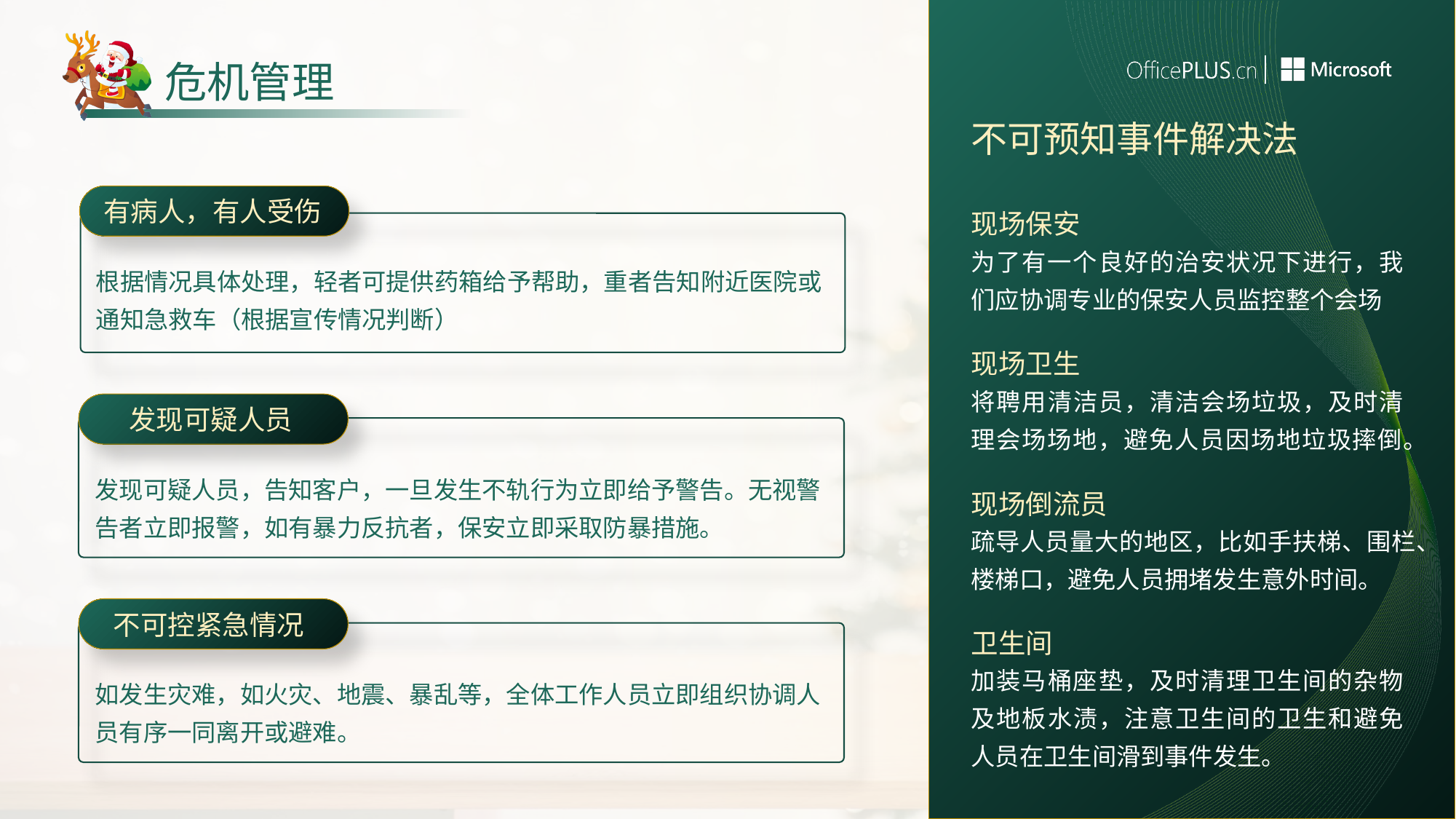

# 危机管理
不可预知事件解决法

有病人，有人受伤

现场保安
为了有一个良好的治安状况下进行，我们应协调专业的保安人员监控整个会场
根据情况具体处理，轻者可提供药箱给予帮助，重者告知附近医院或通知急救车（根据宣传情况判断）
现场卫生
将聘用清洁员，清洁会场垃圾，及时清理会场场地，避免人员因场地垃圾摔倒。

发现可疑人员

发现可疑人员，告知客户，一旦发生不轨行为立即给予警告。无视警告者立即报警，如有暴力反抗者，保安立即采取防暴措施。
现场倒流员
疏导人员量大的地区，比如手扶梯、围栏、楼梯口，避免人员拥堵发生意外时间。

不可控紧急情况

卫生间
加装马桶座垫，及时清理卫生间的杂物及地板水渍，注意卫生间的卫生和避免人员在卫生间滑到事件发生。
如发生灾难，如火灾、地震、暴乱等，全体工作人员立即组织协调人员有序一同离开或避难。